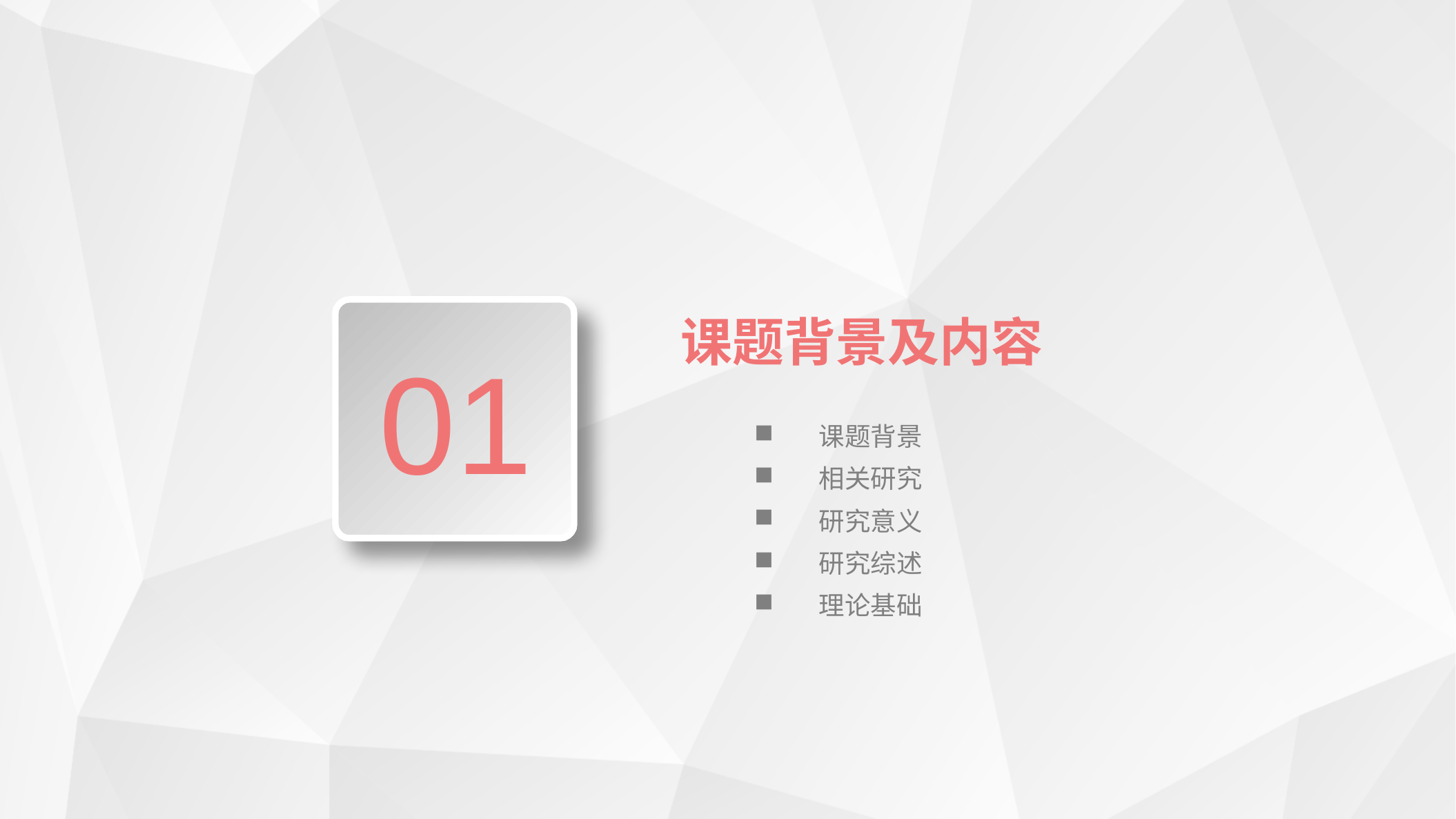

课题背景及内容
01
课题背景
相关研究
研究意义
研究综述
理论基础